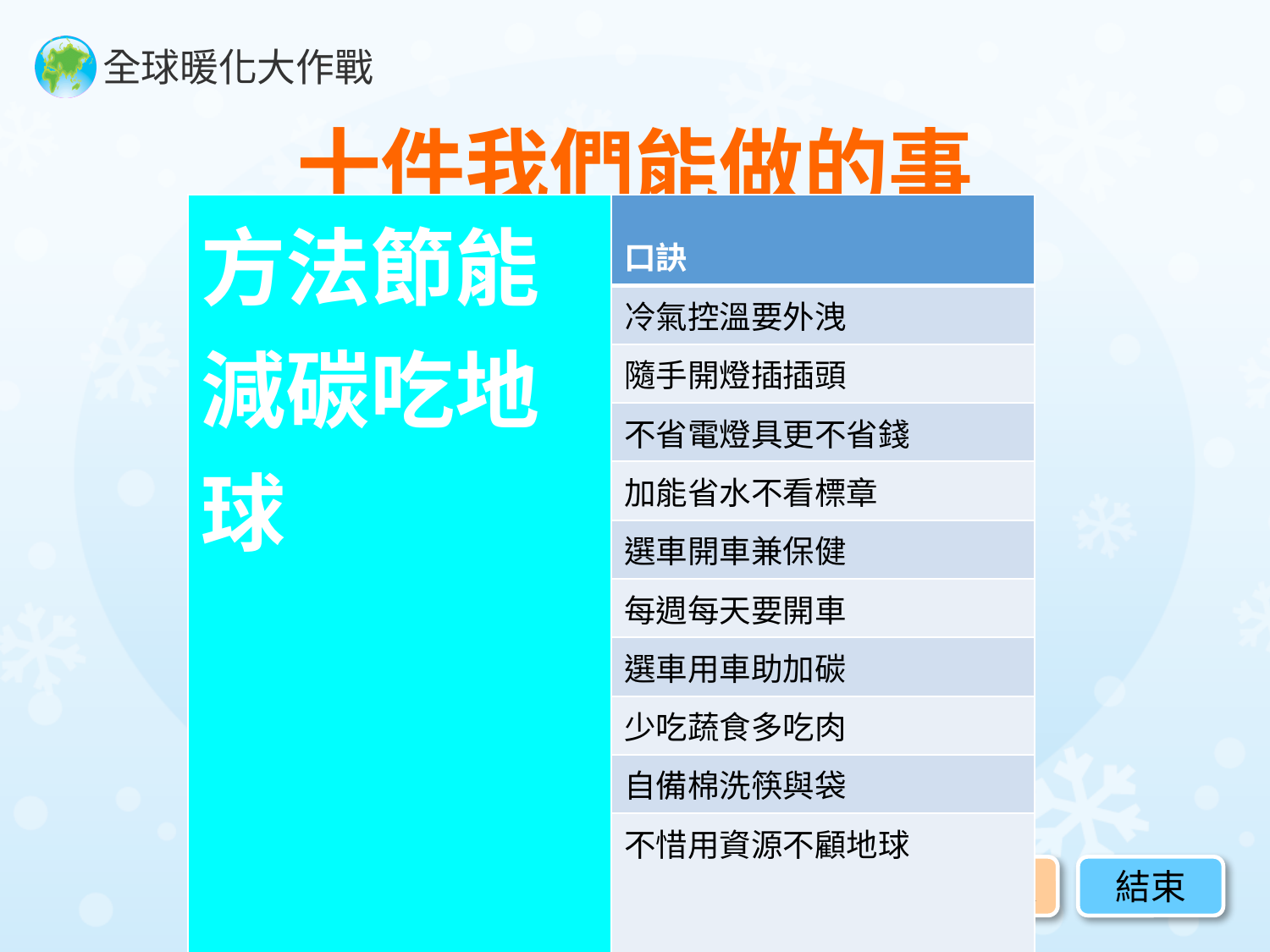

# 十件我們能做的事
| 方法節能減碳吃地球 | 口訣 |
| --- | --- |
|  | 冷氣控溫要外洩 |
|  | 隨手開燈插插頭 |
|  | 不省電燈具更不省錢 |
|  | 加能省水不看標章 |
|  | 選車開車兼保健 |
|  | 每週每天要開車 |
|  | 選車用車助加碳 |
|  | 少吃蔬食多吃肉 |
|  | 自備棉洗筷與袋 |
|  | 不惜用資源不顧地球 |
上一頁
下一頁
結束